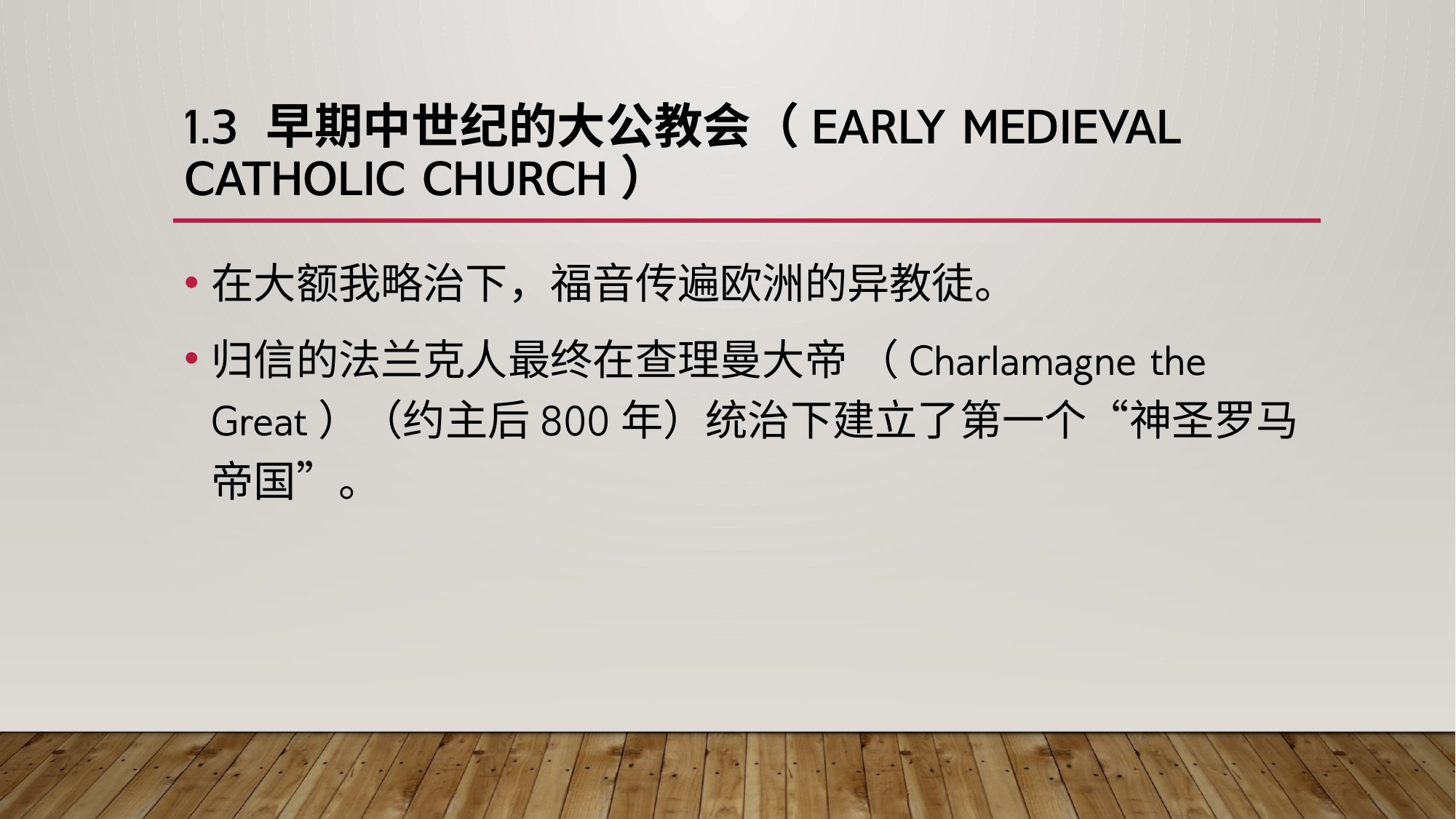

# 1.3 早期中世纪的大公教会（Early Medieval Catholic Church）
在大额我略治下，福音传遍欧洲的异教徒。
归信的法兰克人最终在查理曼大帝 （Charlamagne the Great）（约主后800年）统治下建立了第一个“神圣罗马帝国”。